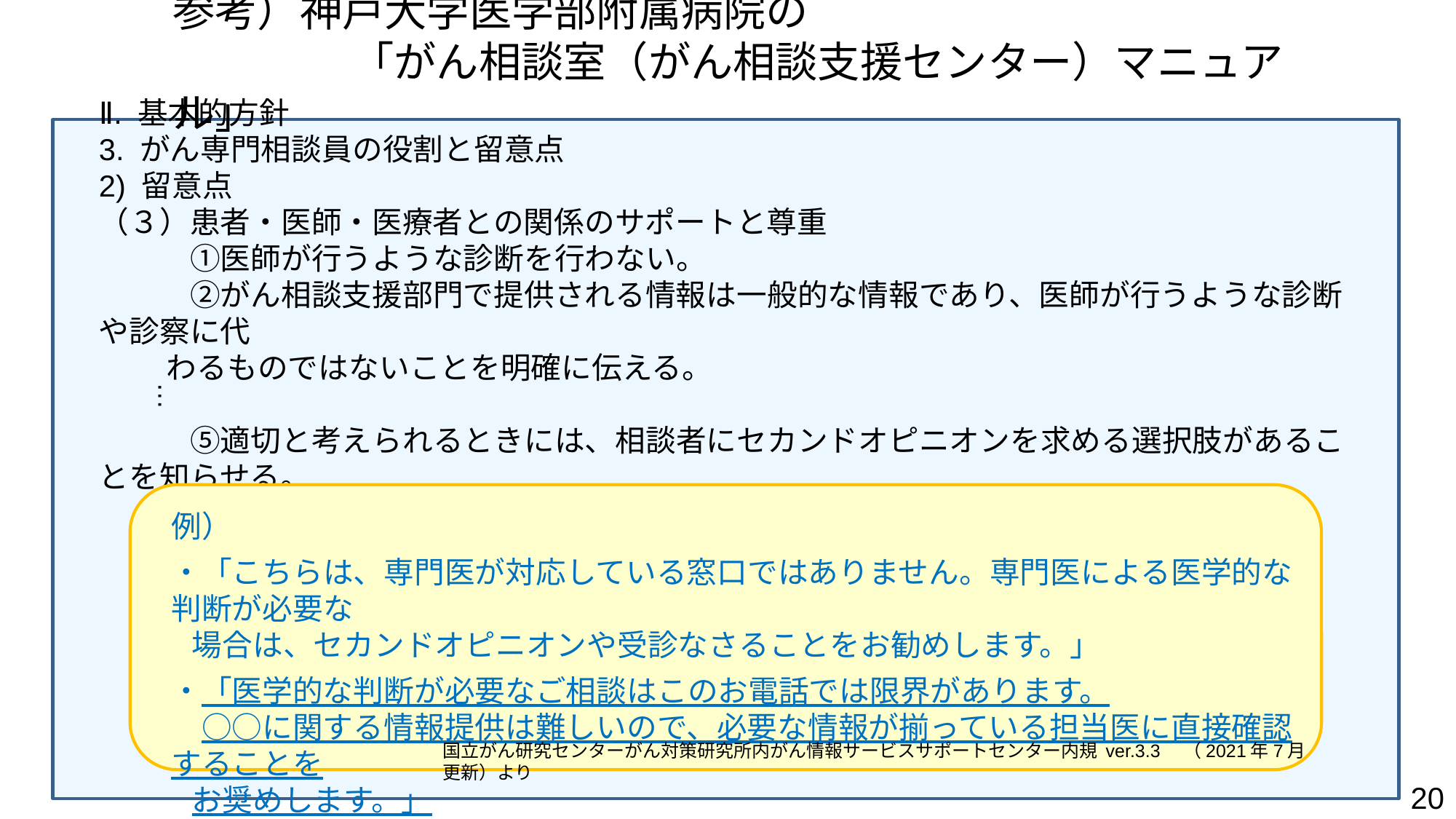

# 参考）神戸大学医学部附属病院の 　　　　 「がん相談室（がん相談支援センター）マニュアル」

Ⅱ. 基本的方針
3. がん専門相談員の役割と留意点
2) 留意点
（３）患者・医師・医療者との関係のサポートと尊重
　　　①医師が行うような診断を行わない。
　　　②がん相談支援部門で提供される情報は一般的な情報であり、医師が行うような診断や診察に代
         わるものではないことを明確に伝える。

　　　⑤適切と考えられるときには、相談者にセカンドオピニオンを求める選択肢があることを知らせる。
…

例）
・「こちらは、専門医が対応している窓口ではありません。専門医による医学的な判断が必要な
  場合は、セカンドオピニオンや受診なさることをお勧めします。」
・「医学的な判断が必要なご相談はこのお電話では限界があります。
　○○に関する情報提供は難しいので、必要な情報が揃っている担当医に直接確認することを
  お奨めします。」
国立がん研究センターがん対策研究所内がん情報サービスサポートセンター内規 ver.3.3　（2021年7月更新）より
20